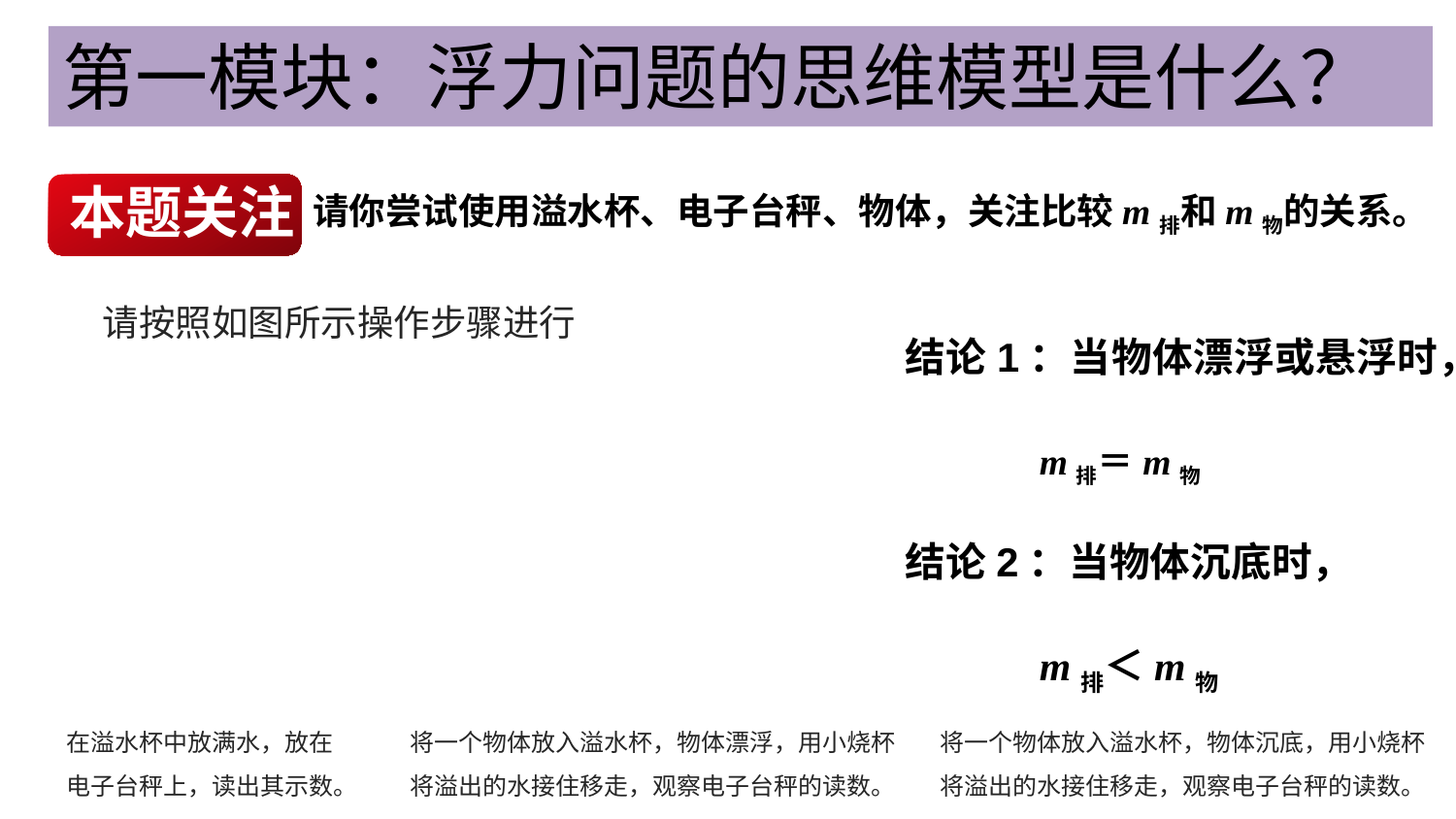

第一模块：浮力问题的思维模型是什么？
本题关注

请你尝试使用溢水杯、电子台秤、物体，关注比较m排和m物的关系。
请按照如图所示操作步骤进行
结论1：当物体漂浮或悬浮时，
            m排＝m物
结论2：当物体沉底时，
            m排＜m物
将一个物体放入溢水杯，物体沉底，用小烧杯将溢出的水接住移走，观察电子台秤的读数。
在溢水杯中放满水，放在电子台秤上，读出其示数。
将一个物体放入溢水杯，物体漂浮，用小烧杯将溢出的水接住移走，观察电子台秤的读数。